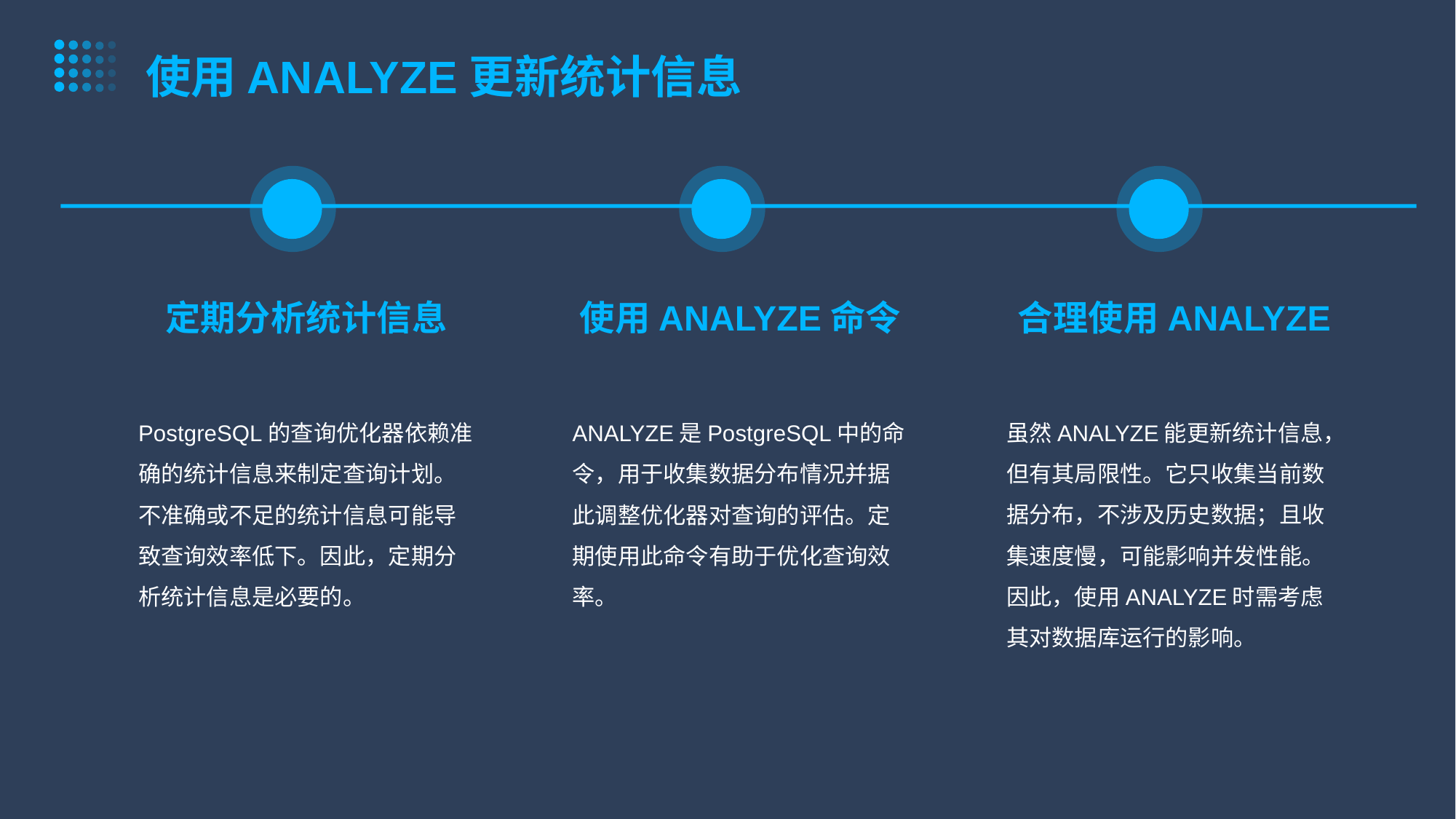

使用ANALYZE更新统计信息

定期分析统计信息
使用ANALYZE命令
合理使用ANALYZE
PostgreSQL的查询优化器依赖准确的统计信息来制定查询计划。不准确或不足的统计信息可能导致查询效率低下。因此，定期分析统计信息是必要的。
ANALYZE是PostgreSQL中的命令，用于收集数据分布情况并据此调整优化器对查询的评估。定期使用此命令有助于优化查询效率。
虽然ANALYZE能更新统计信息，但有其局限性。它只收集当前数据分布，不涉及历史数据；且收集速度慢，可能影响并发性能。因此，使用ANALYZE时需考虑其对数据库运行的影响。